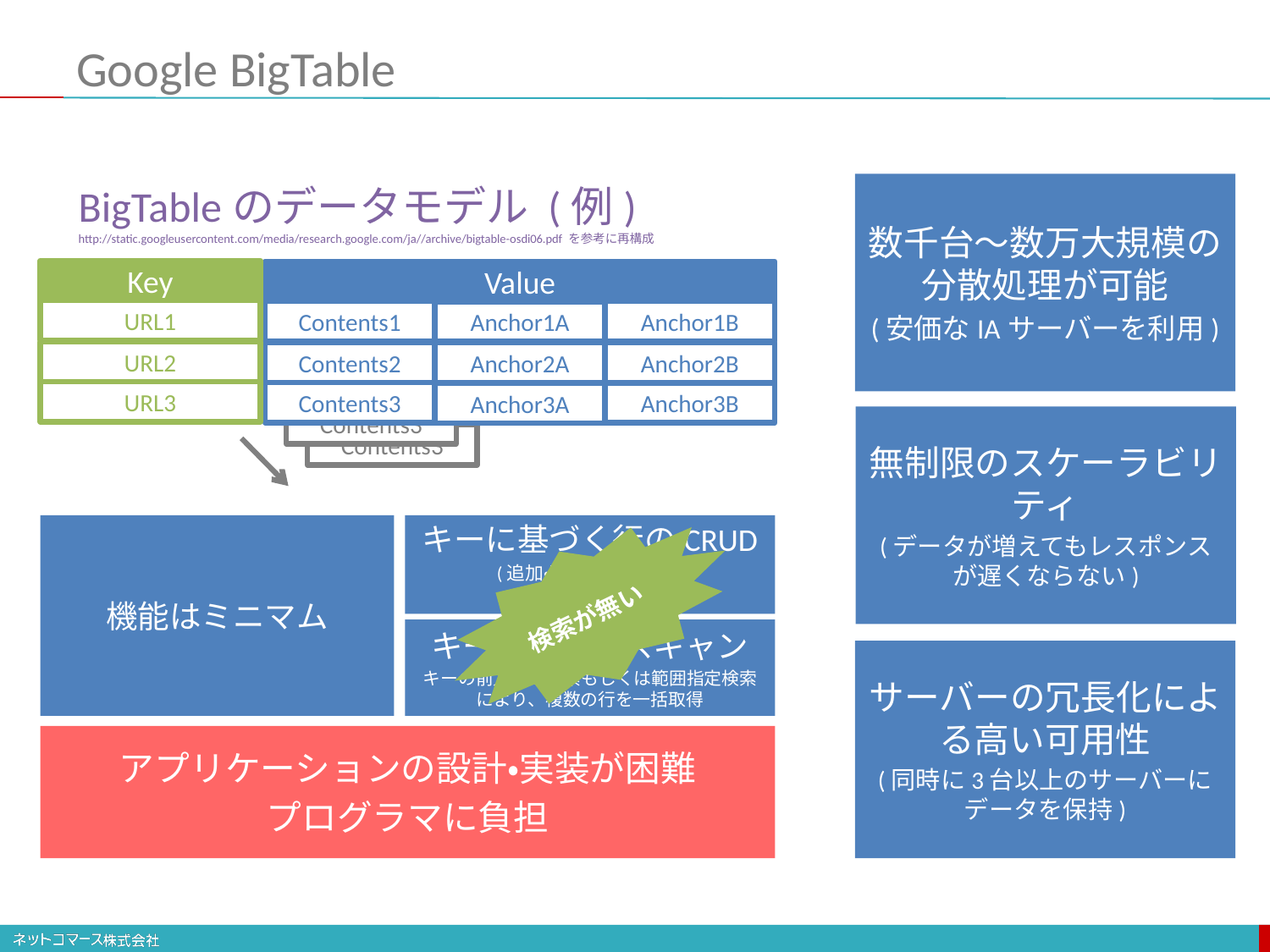

# Google BigTable
BigTableのデータモデル (例)
http://static.googleusercontent.com/media/research.google.com/ja//archive/bigtable-osdi06.pdf を参考に再構成
数千台～数万大規模の分散処理が可能
(安価なIAサーバーを利用)
Key
URL1
URL2
URL3
Value
Contents1
Anchor1B
Anchor1A
Contents2
Anchor2B
Anchor2A
Contents3
Anchor3B
Anchor3A
Contents1
Contents1
Contents2
Contents2
Contents3
Contents3
無制限のスケーラビリティ
(データが増えてもレスポンスが遅くならない)
機能はミニマム
キーに基づく行のCRUD
(追加・取得・更新・削除)
ACIDを保証
検索が無い
キーに基づくスキャン
キーの前方一致検索もしくは範囲指定検索により、複数の行を一括取得
サーバーの冗長化による高い可用性
(同時に3台以上のサーバーにデータを保持)
アプリケーションの設計・実装が困難
プログラマに負担